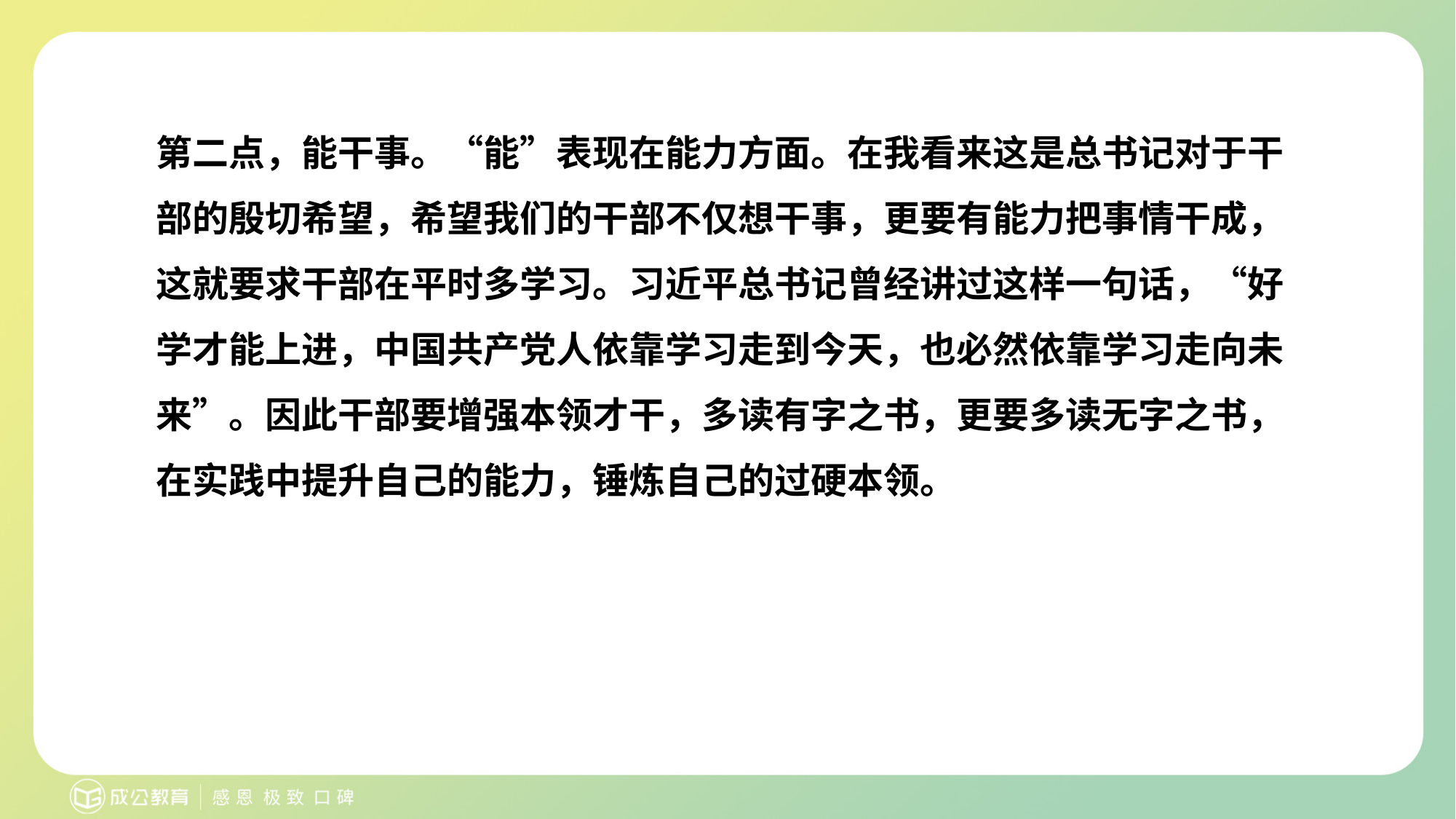

第二点，能干事。“能”表现在能力方面。在我看来这是总书记对于干部的殷切希望，希望我们的干部不仅想干事，更要有能力把事情干成，这就要求干部在平时多学习。习近平总书记曾经讲过这样一句话，“好学才能上进，中国共产党人依靠学习走到今天，也必然依靠学习走向未来”。因此干部要增强本领才干，多读有字之书，更要多读无字之书，在实践中提升自己的能力，锤炼自己的过硬本领。